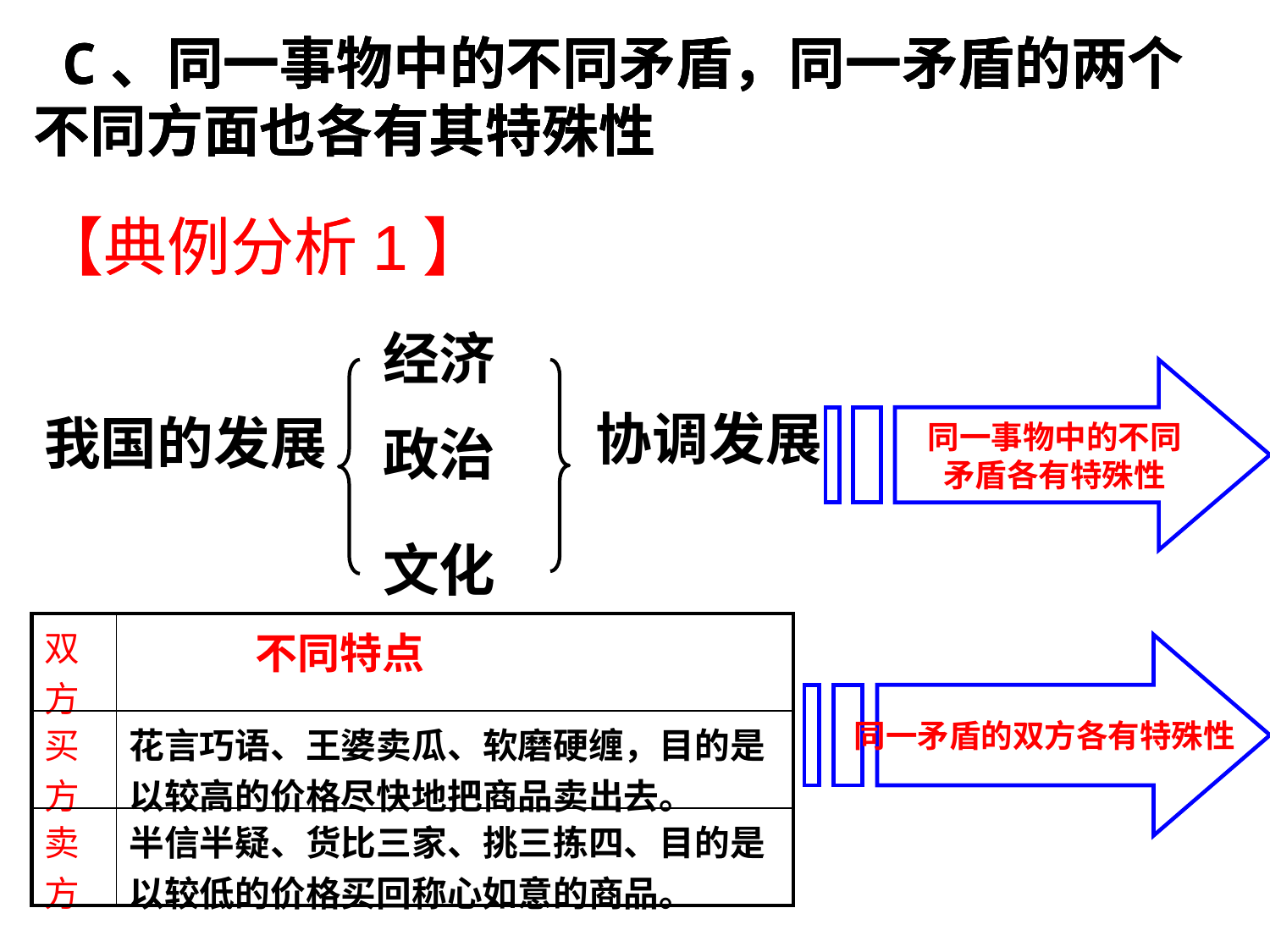

C、同一事物中的不同矛盾，同一矛盾的两个不同方面也各有其特殊性
 C、同一事物中的不同矛盾，同一矛盾的两个不同方面也各有其特殊性
 C、同一事物中的不同矛盾，同一矛盾的两个不同方面也各有其特殊性
【典例分析1】
【典例分析1】
经济

协调发展
同一事物中的不同
矛盾各有特殊性
我国的发展
政治
文化
| 双方 | 不同特点 |
| --- | --- |
| 买方 | 花言巧语、王婆卖瓜、软磨硬缠，目的是以较高的价格尽快地把商品卖出去。 |
| 卖方 | 半信半疑、货比三家、挑三拣四、目的是以较低的价格买回称心如意的商品。 |
同一矛盾的双方各有特殊性